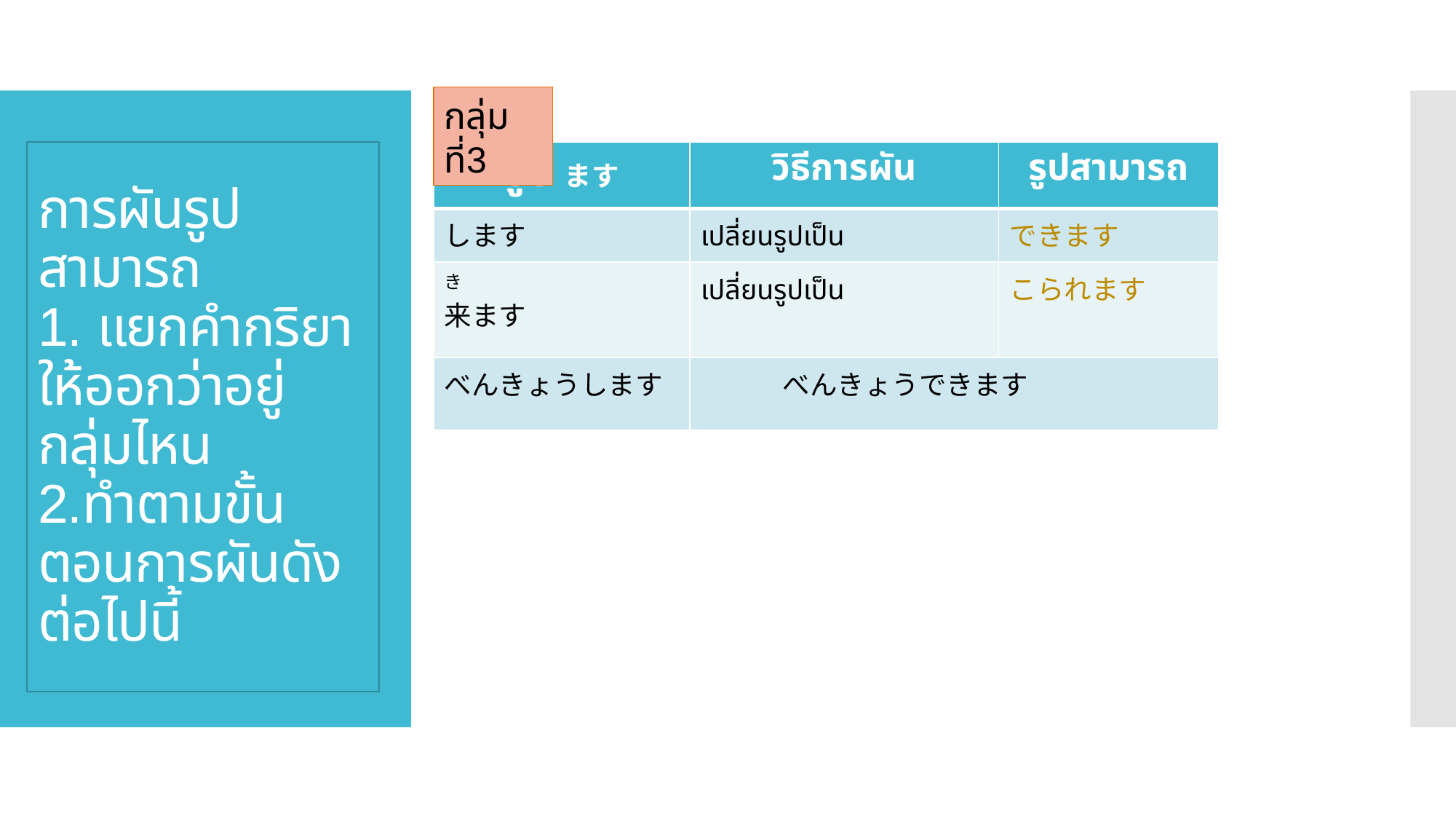

กลุ่มที่3
# การผันรูปสามารถ 1. แยกคำกริยาให้ออกว่าอยู่กลุ่มไหน 2.ทำตามขั้นตอนการผันดังต่อไปนี้
| รูปます | วิธีการผัน | รูปสามารถ |
| --- | --- | --- |
| します | เปลี่ยนรูปเป็น | できます |
| き 来ます | เปลี่ยนรูปเป็น | こられます |
| べんきょうします | べんきょうできます | みられます |